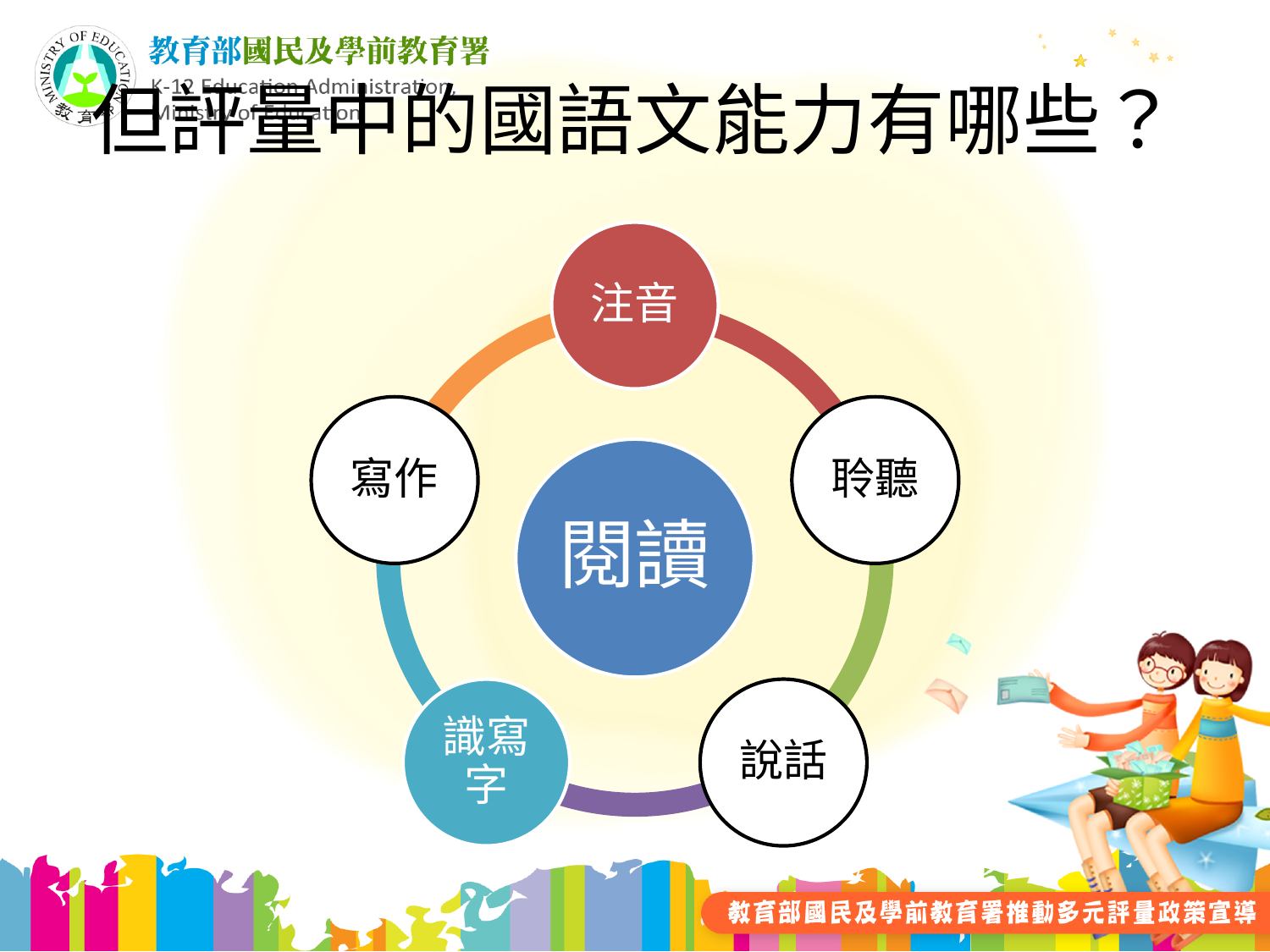

# 但評量中的國語文能力有哪些？
閱讀
注音
聆聽
說話
識寫字
寫作